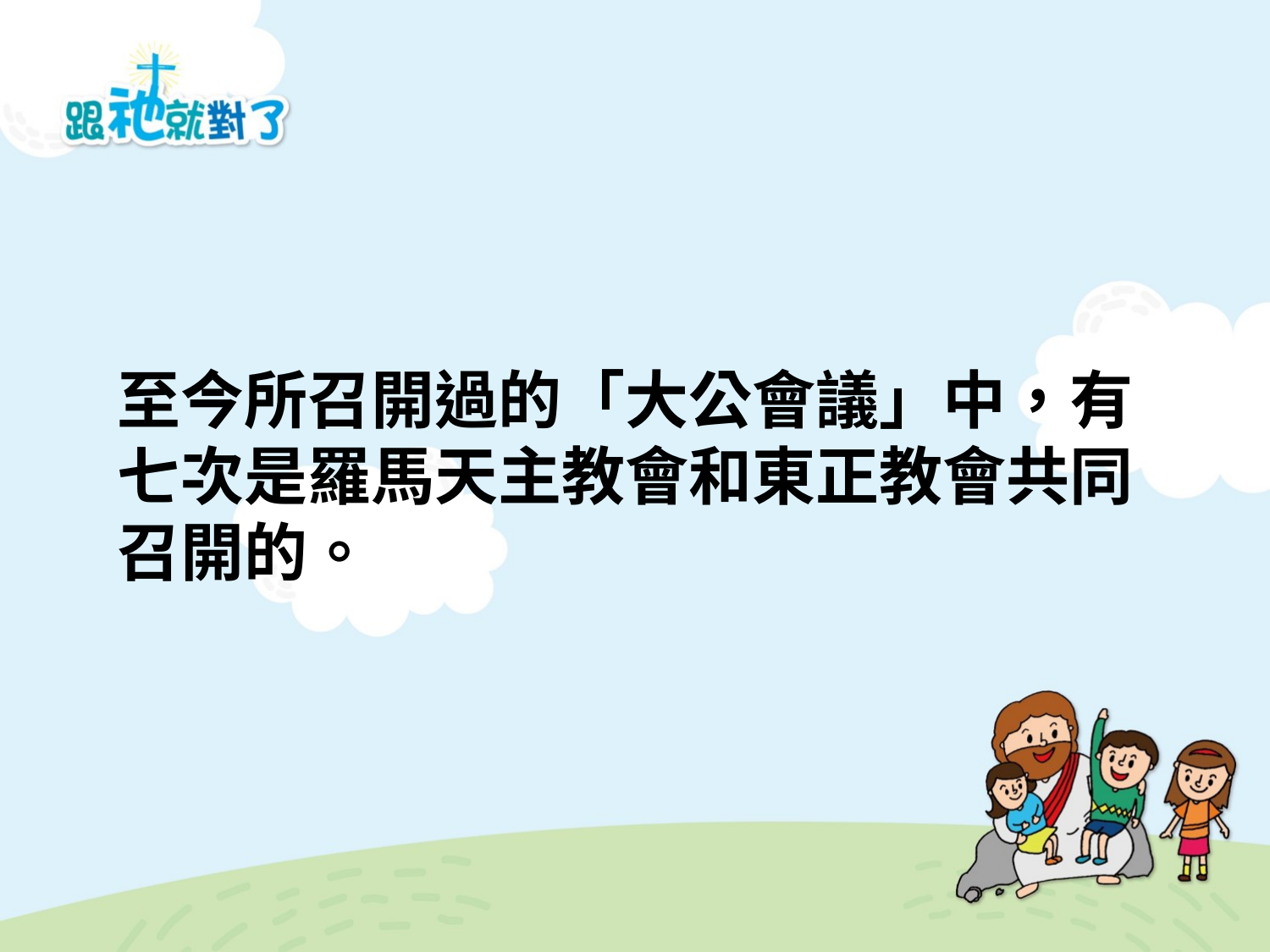

至今所召開過的「大公會議」中，有七次是羅馬天主教會和東正教會共同召開的。